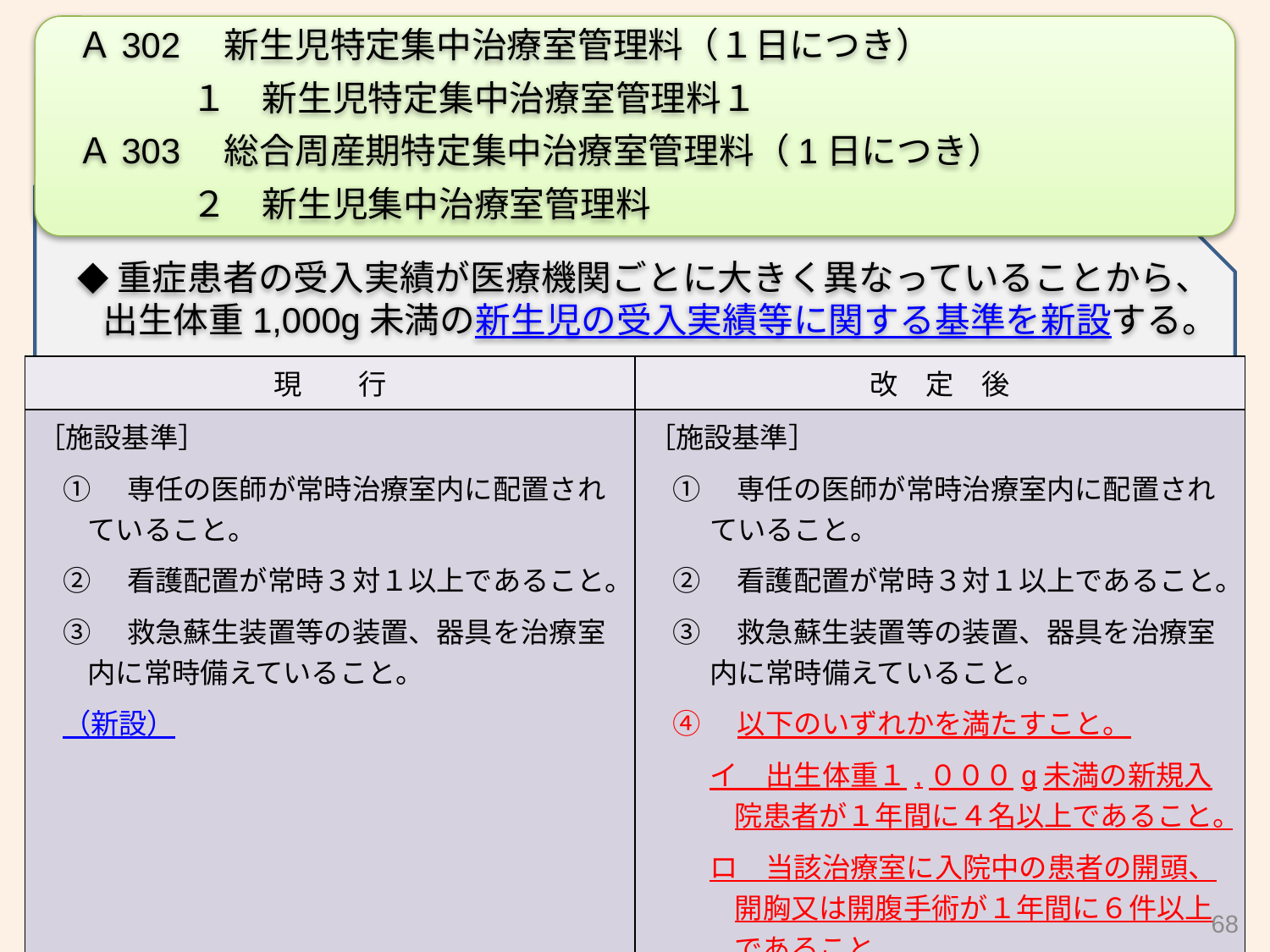

Ａ302　新生児特定集中治療室管理料（１日につき）
　　　 １　新生児特定集中治療室管理料１
Ａ303　総合周産期特定集中治療室管理料（1日につき）
　 　　２　新生児集中治療室管理料
◆重症患者の受入実績が医療機関ごとに大きく異なっていることから、出生体重1,000g未満の新生児の受入実績等に関する基準を新設する。

| 現　　行 | 改　定　後 |
| --- | --- |
| ［施設基準］ ①　専任の医師が常時治療室内に配置されていること。 ②　看護配置が常時３対１以上であること。 ③　救急蘇生装置等の装置、器具を治療室内に常時備えていること。 （新設） | ［施設基準］ ①　専任の医師が常時治療室内に配置されていること。 ②　看護配置が常時３対１以上であること。 ③　救急蘇生装置等の装置、器具を治療室内に常時備えていること。 ④　以下のいずれかを満たすこと。 イ　出生体重１,０００g未満の新規入院患者が１年間に４名以上であること。 ロ　当該治療室に入院中の患者の開頭、開胸又は開腹手術が１年間に６件以上であること。 |
68